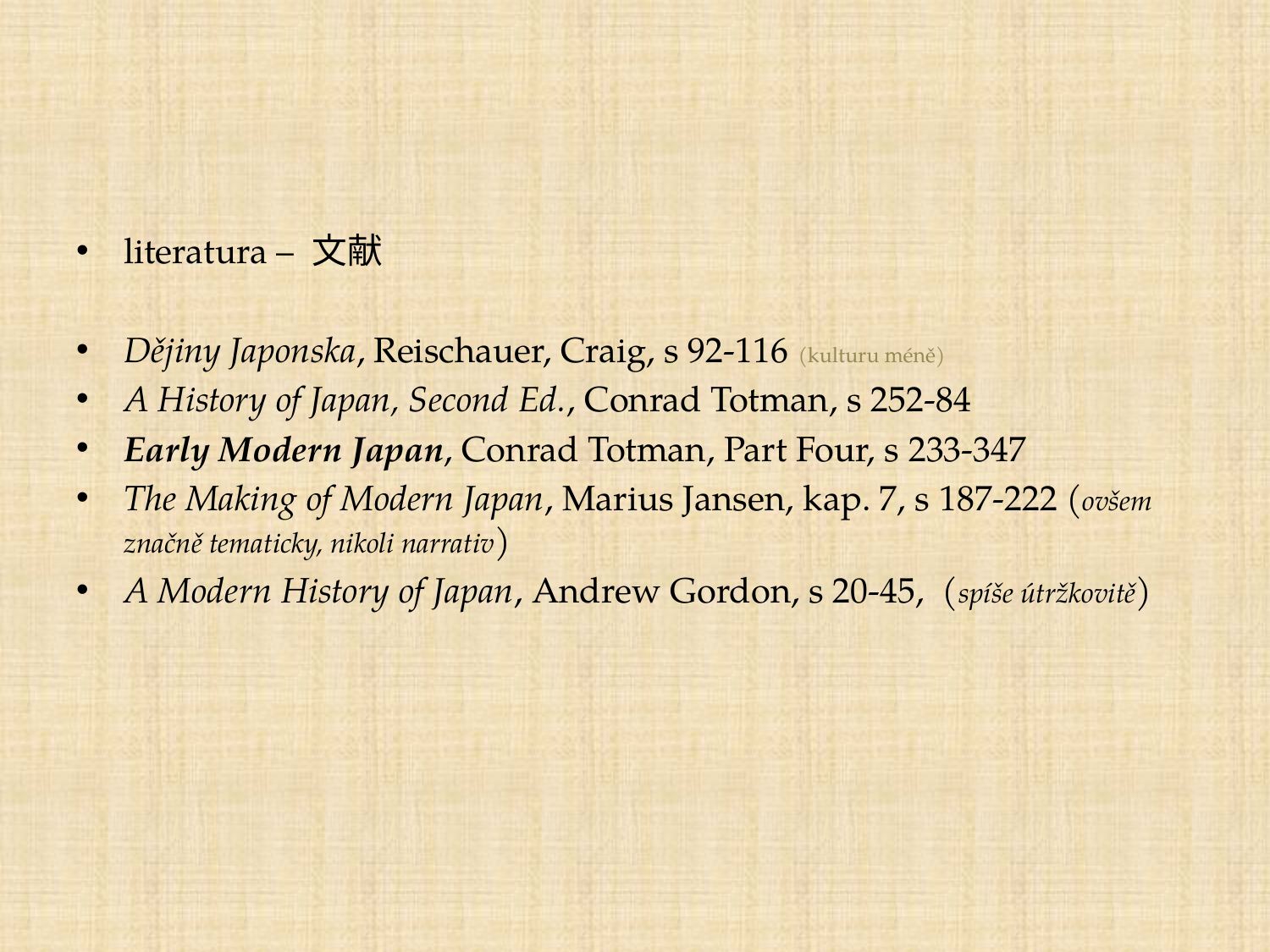

literatura – 文献

Dějiny Japonska, Reischauer, Craig, s 92-116 (kulturu méně)
A History of Japan, Second Ed., Conrad Totman, s 252-84
Early Modern Japan, Conrad Totman, Part Four, s 233-347
The Making of Modern Japan, Marius Jansen, kap. 7, s 187-222 (ovšem značně tematicky, nikoli narrativ)
A Modern History of Japan, Andrew Gordon, s 20-45,  (spíše útržkovitě)